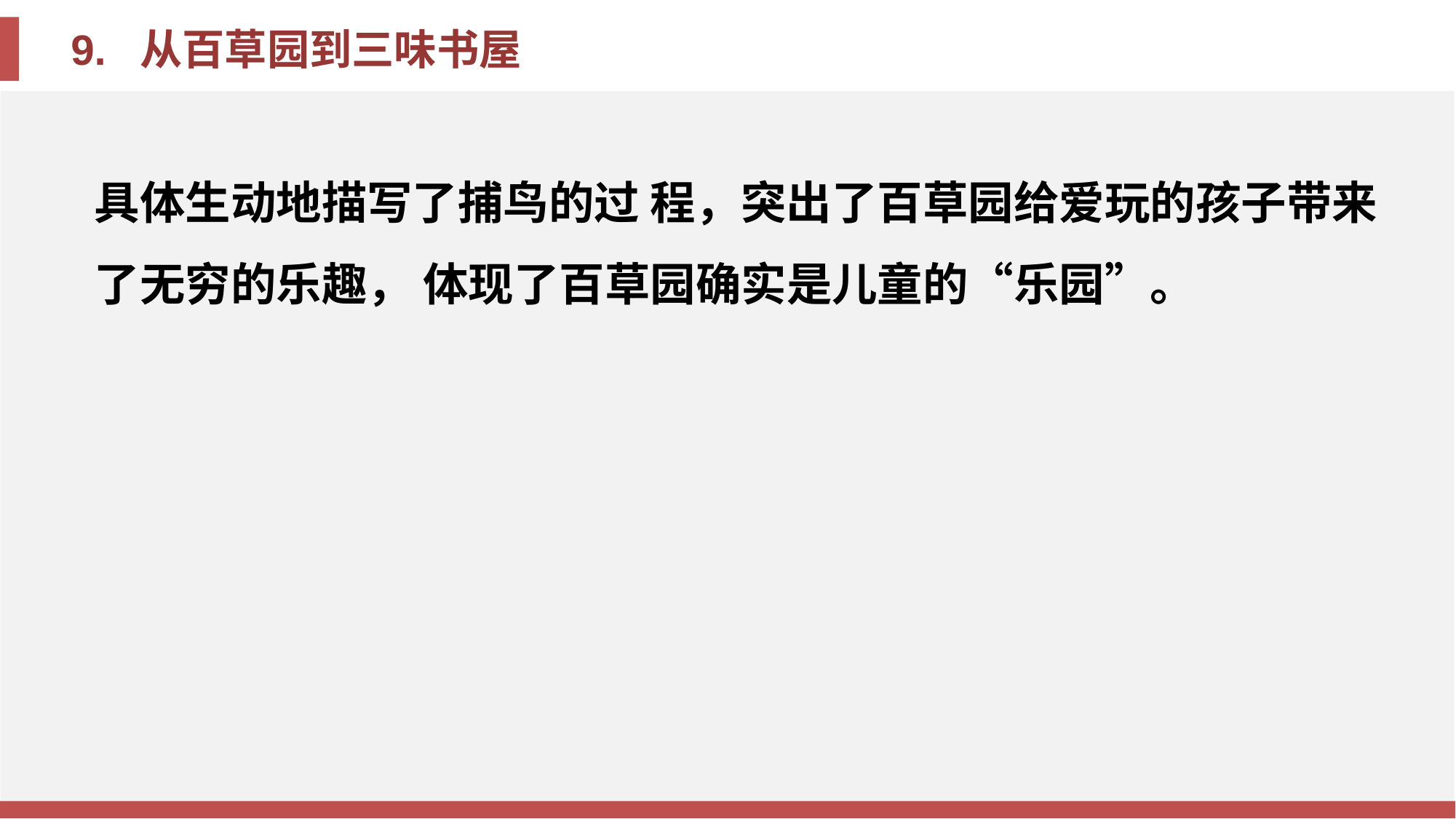

具体生动地描写了捕鸟的过 程，突出了百草园给爱玩的孩子带来了无穷的乐趣， 体现了百草园确实是儿童的“乐园”。